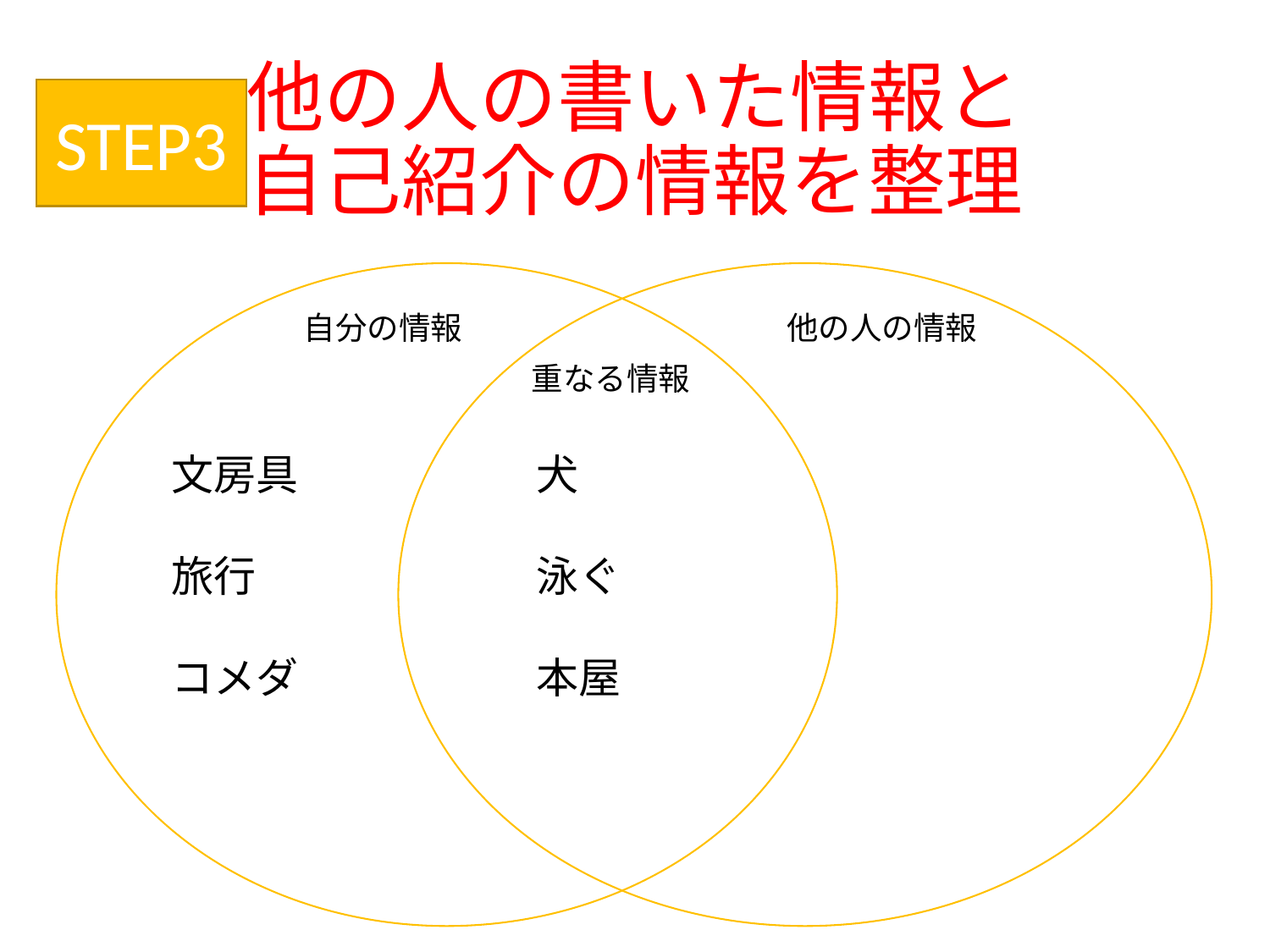

# 他の人の書いた情報と 自己紹介の情報を整理
STEP3

自分の情報
他の人の情報
重なる情報
文房具

旅行

コメダ
犬

泳ぐ

本屋